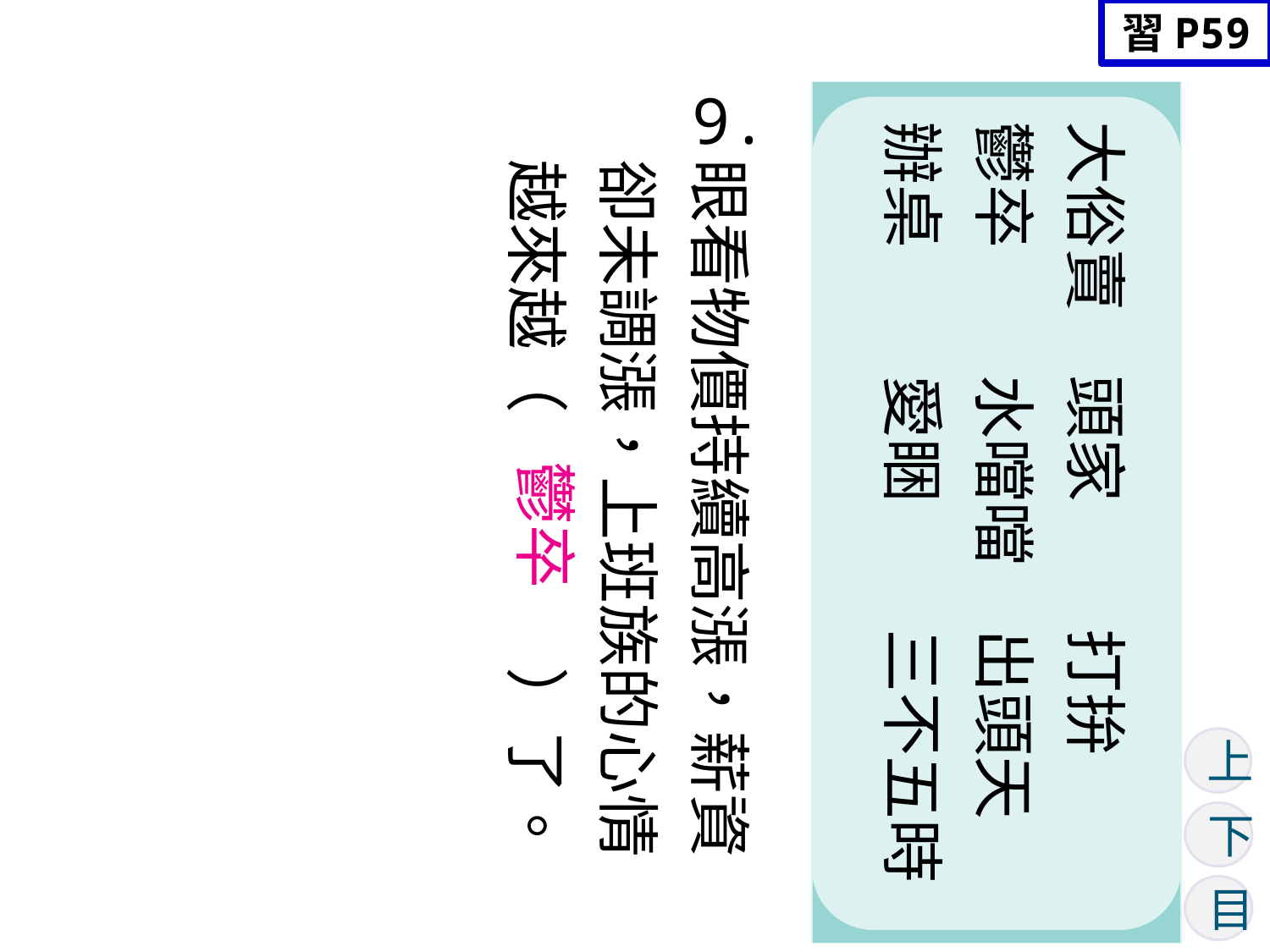

習P59
9.
眼看物價持續高漲，薪資卻未調漲，上班族的心情越來越（　　　　）了。

大俗賣　頭家　　打拚
鬱卒　　水噹噹　出頭天
辦桌　　愛睏　　三不五時
鬱卒